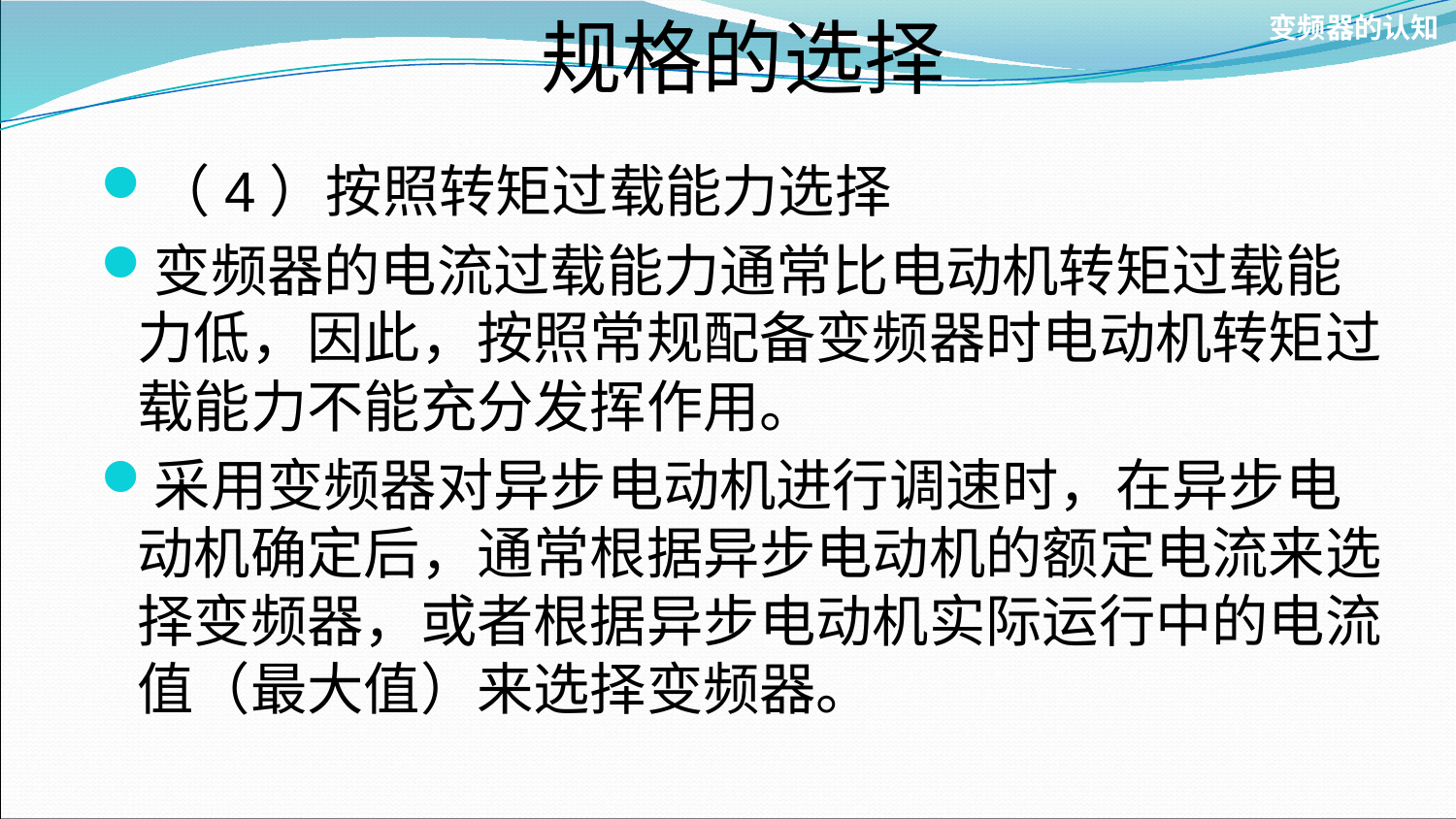

规格的选择
变频器的认知
（4）按照转矩过载能力选择
变频器的电流过载能力通常比电动机转矩过载能力低，因此，按照常规配备变频器时电动机转矩过载能力不能充分发挥作用。
采用变频器对异步电动机进行调速时，在异步电动机确定后，通常根据异步电动机的额定电流来选择变频器，或者根据异步电动机实际运行中的电流值（最大值）来选择变频器。